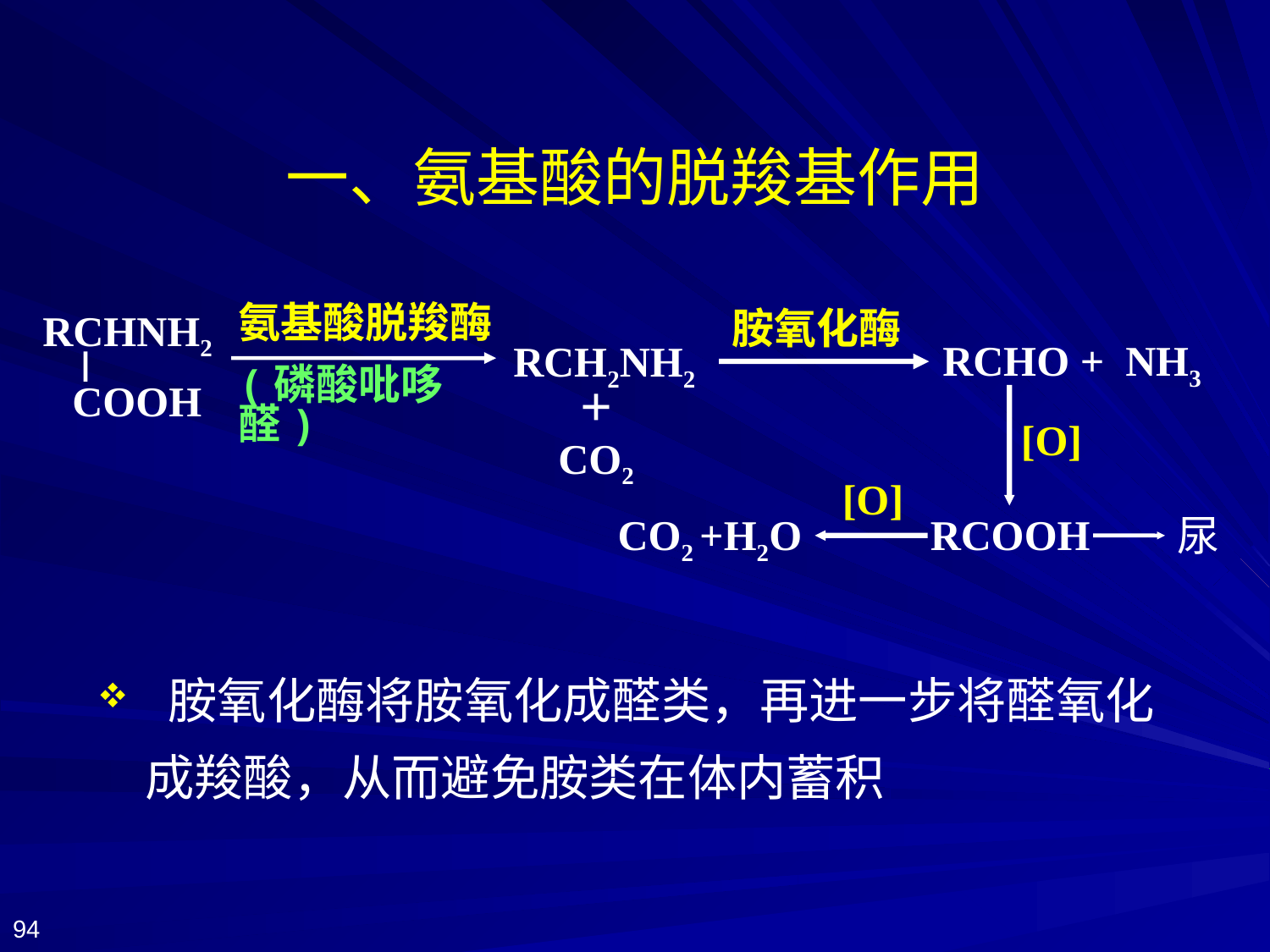

# 一、氨基酸的脱羧基作用
胺氧化酶
RCHO +  NH3

RCHNH2
氨基酸脱羧酶
(磷酸吡哆醛)
RCH2NH2

COOH
+ CO2

[O]
RCOOH
[O]
CO2 +H2O

尿

 胺氧化酶将胺氧化成醛类，再进一步将醛氧化成羧酸，从而避免胺类在体内蓄积
94